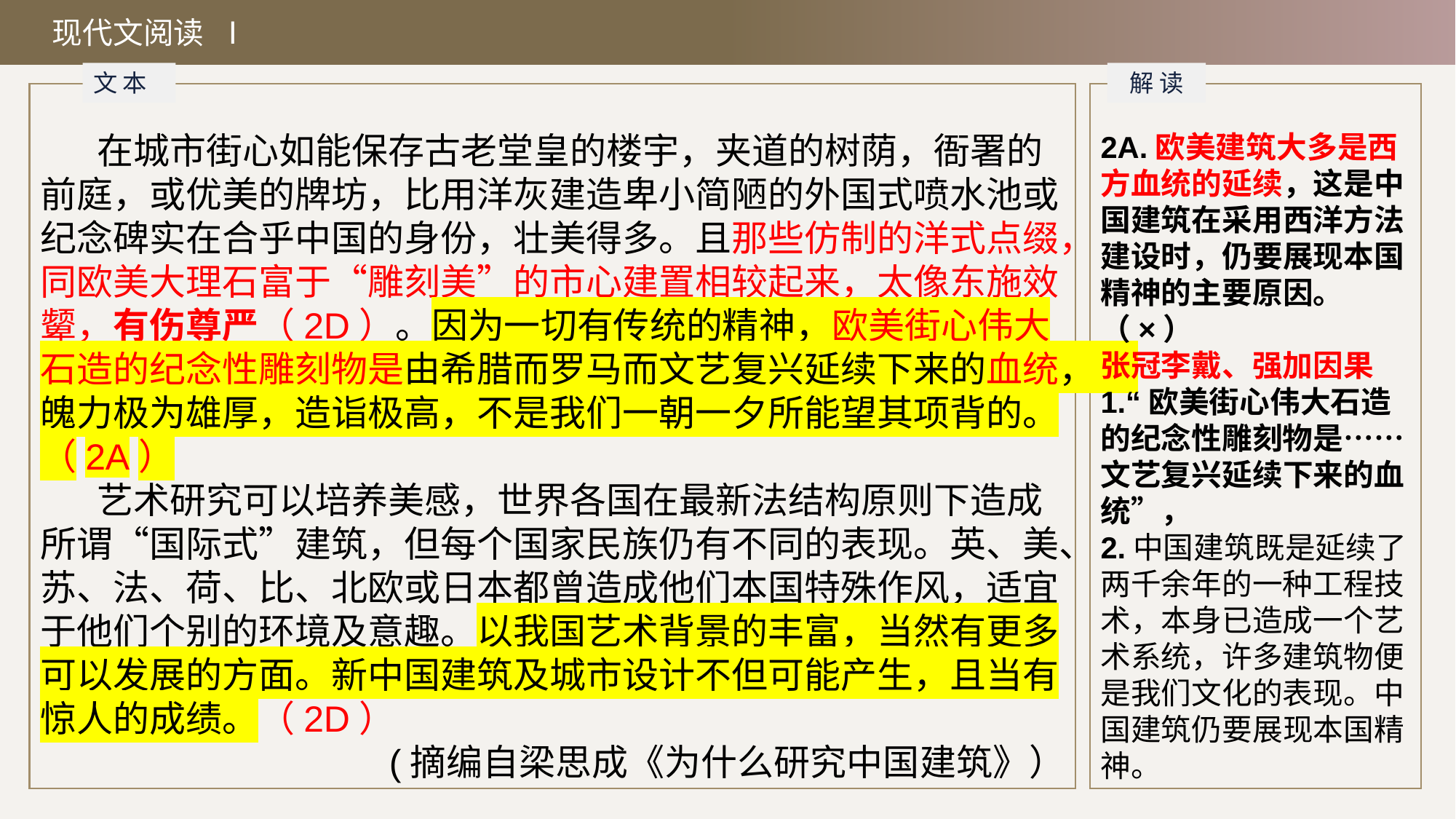

现代文阅读  Ⅰ
文 本
解 读

  在城市街心如能保存古老堂皇的楼宇，夹道的树荫，衙署的前庭，或优美的牌坊，比用洋灰建造卑小简陋的外国式喷水池或纪念碑实在合乎中国的身份，壮美得多。且那些仿制的洋式点缀，同欧美大理石富于“雕刻美”的市心建置相较起来，太像东施效颦，有伤尊严（2D）。因为一切有传统的精神，欧美街心伟大石造的纪念性雕刻物是由希腊而罗马而文艺复兴延续下来的血统，魄力极为雄厚，造诣极高，不是我们一朝一夕所能望其项背的。（2A）
  艺术研究可以培养美感，世界各国在最新法结构原则下造成所谓“国际式”建筑，但每个国家民族仍有不同的表现。英、美、苏、法、荷、比、北欧或日本都曾造成他们本国特殊作风，适宜于他们个别的环境及意趣。以我国艺术背景的丰富，当然有更多可以发展的方面。新中国建筑及城市设计不但可能产生，且当有惊人的成绩。（2D）
(摘编自梁思成《为什么研究中国建筑》）
2A.欧美建筑大多是西方血统的延续，这是中国建筑在采用西洋方法建设时，仍要展现本国精神的主要原因。（×）
张冠李戴、强加因果
1.“欧美街心伟大石造的纪念性雕刻物是……文艺复兴延续下来的血统”，
2.中国建筑既是延续了两千余年的一种工程技术，本身已造成一个艺术系统，许多建筑物便是我们文化的表现。中国建筑仍要展现本国精神。